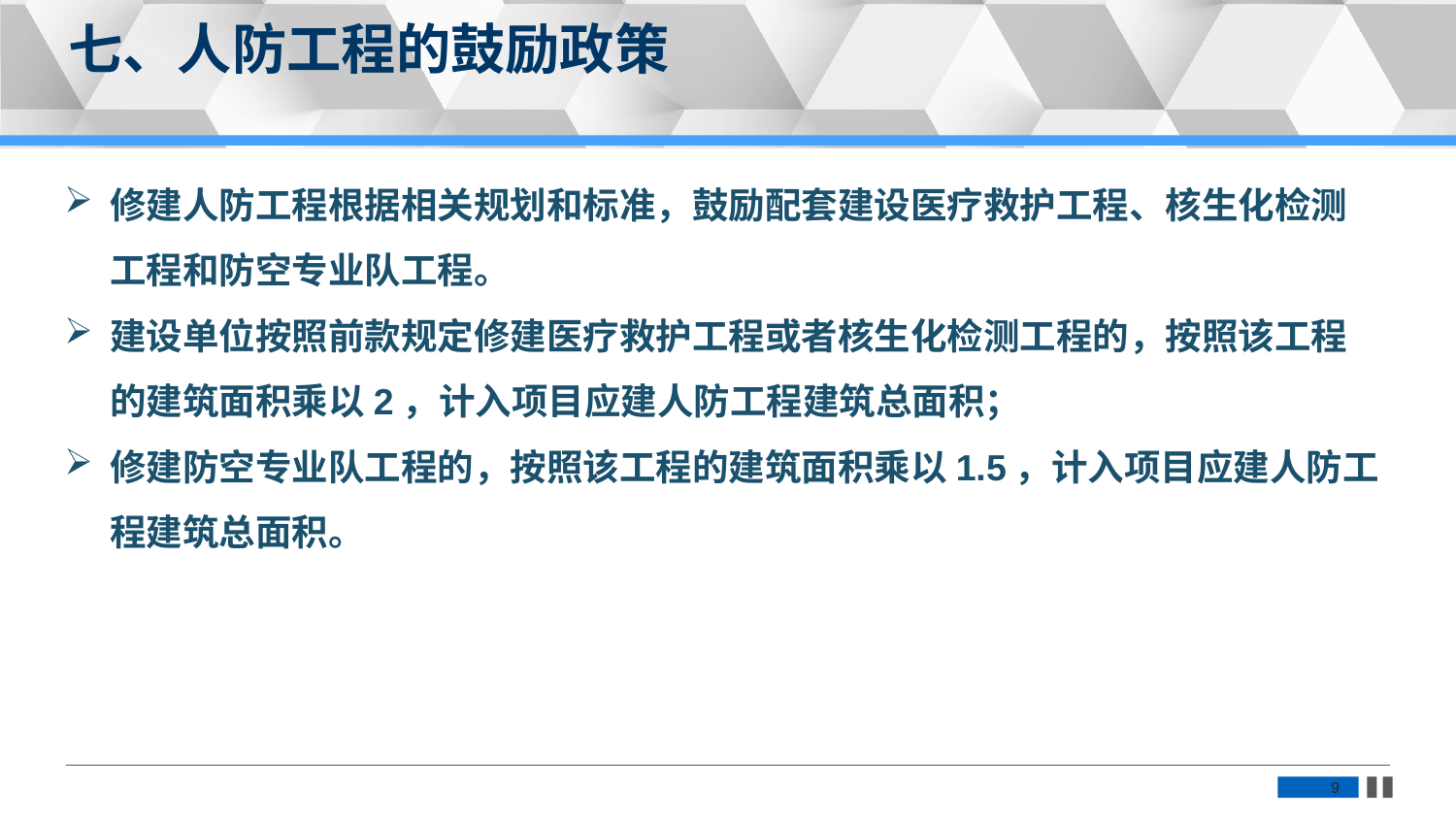

七、人防工程的鼓励政策
修建人防工程根据相关规划和标准，鼓励配套建设医疗救护工程、核生化检测工程和防空专业队工程。
建设单位按照前款规定修建医疗救护工程或者核生化检测工程的，按照该工程的建筑面积乘以2，计入项目应建人防工程建筑总面积；
修建防空专业队工程的，按照该工程的建筑面积乘以1.5，计入项目应建人防工程建筑总面积。
9